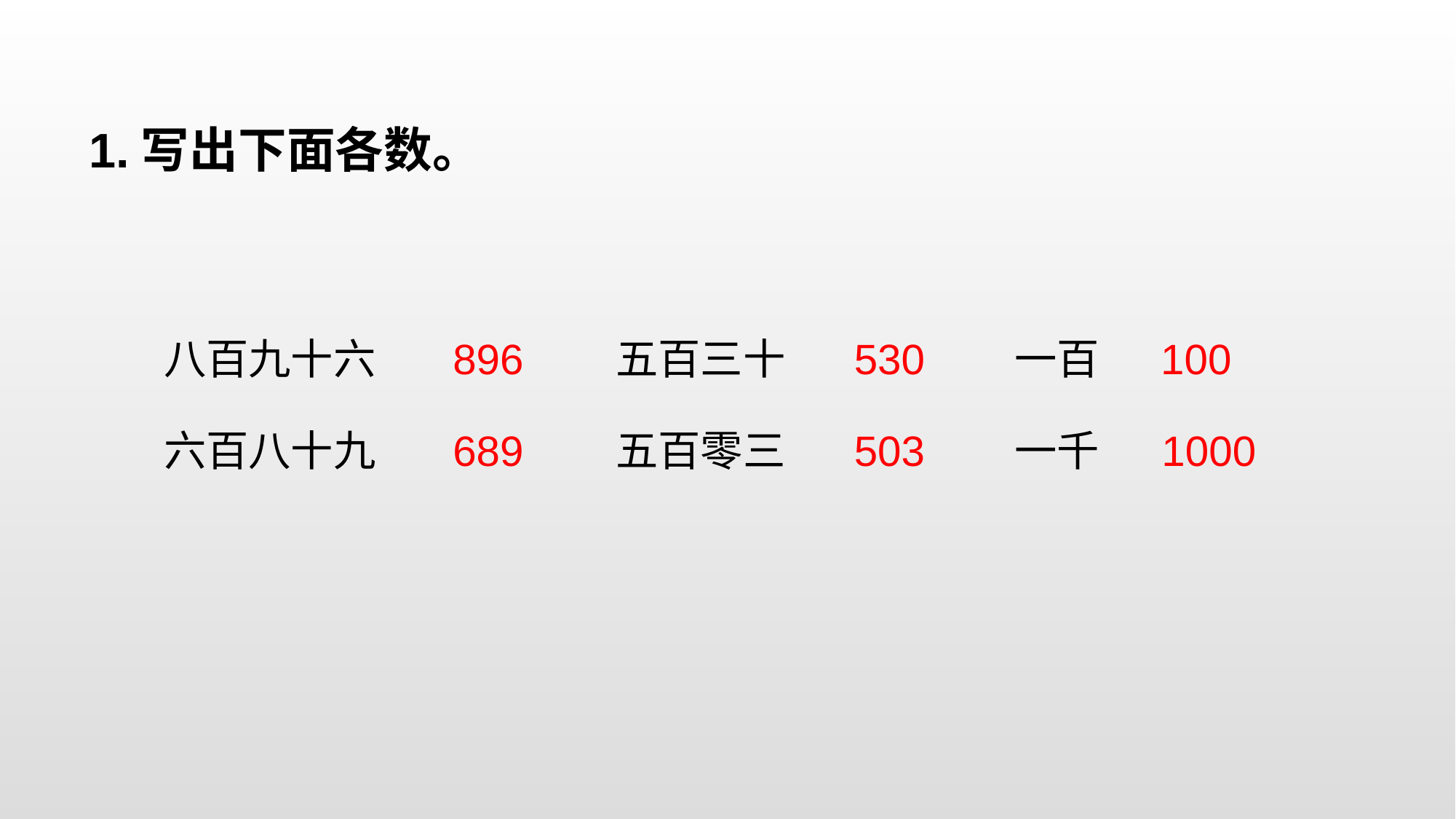

1.写出下面各数。
八百九十六
896
五百三十
530
100
一百
六百八十九
689
五百零三
503
1000
一千